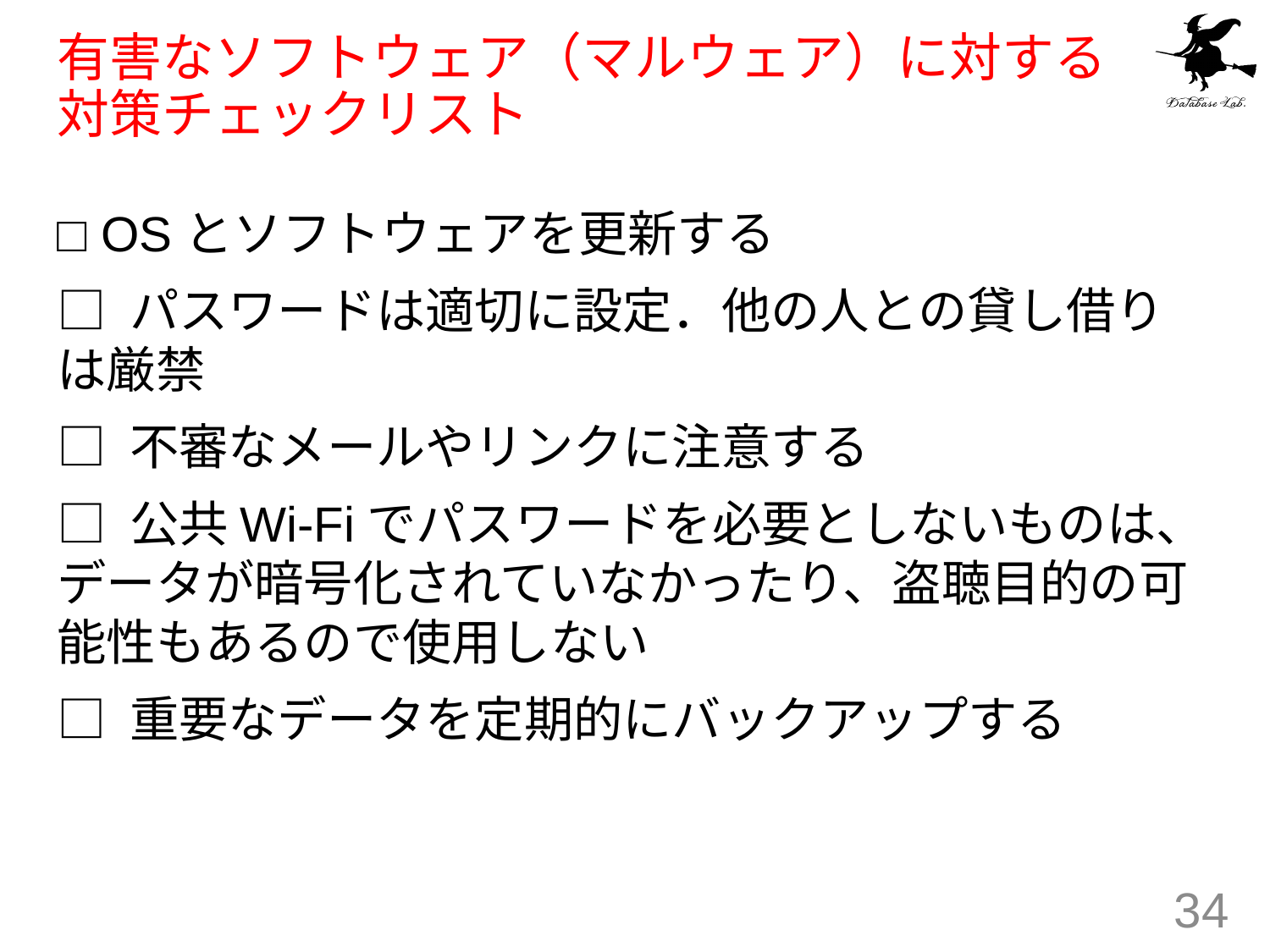

# 有害なソフトウェア（マルウェア）に対する 対策チェックリスト
□ OSとソフトウェアを更新する
□ パスワードは適切に設定．他の人との貸し借りは厳禁
□ 不審なメールやリンクに注意する
□ 公共Wi-Fiでパスワードを必要としないものは、データが暗号化されていなかったり、盗聴目的の可能性もあるので使用しない
□ 重要なデータを定期的にバックアップする
34